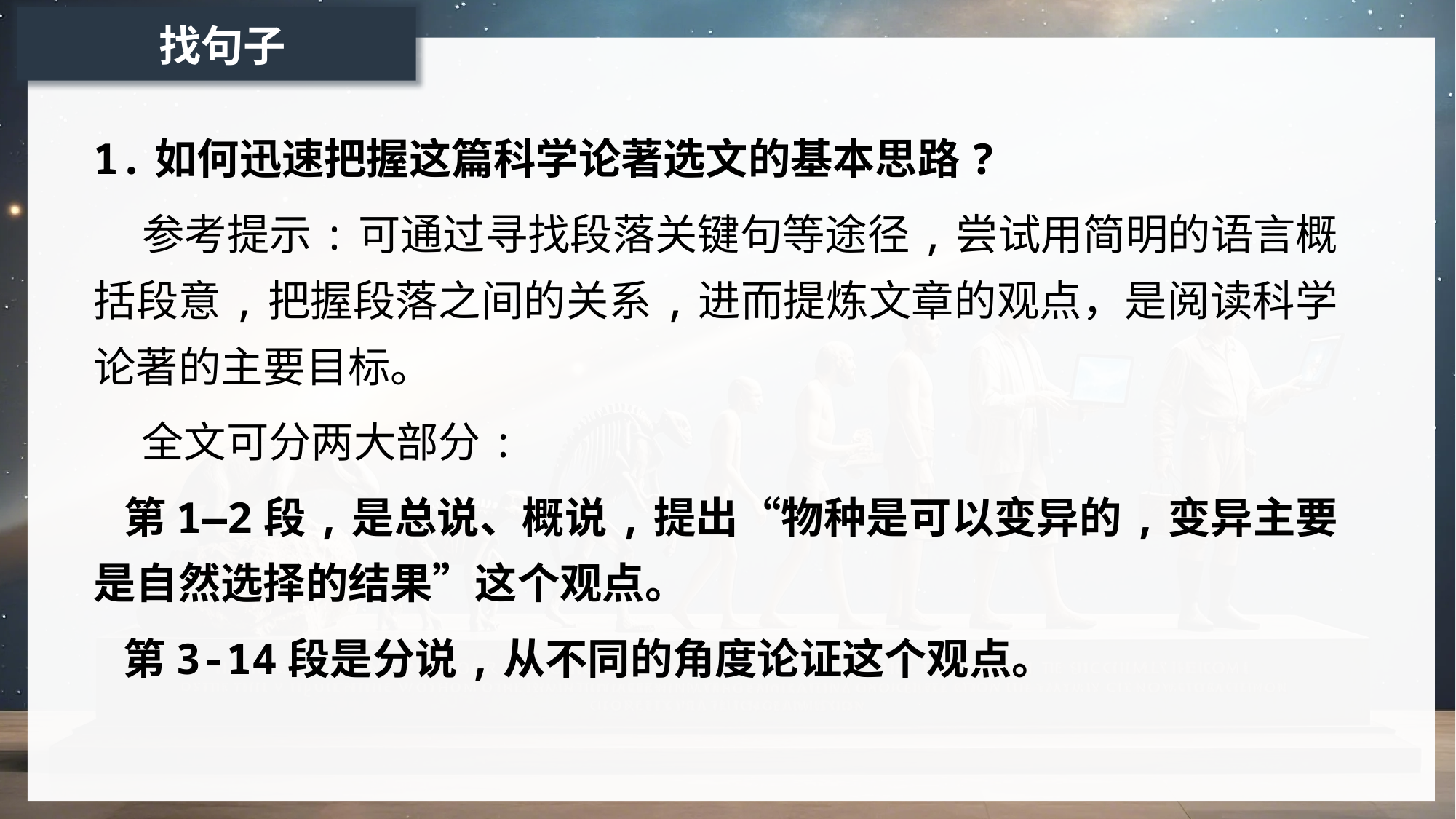

找句子

1.如何迅速把握这篇科学论著选文的基本思路?
    参考提示:可通过寻找段落关键句等途径,尝试用简明的语言概括段意,把握段落之间的关系,进而提炼文章的观点，是阅读科学论著的主要目标。
    全文可分两大部分:
  第1—2段,是总说、概说,提出“物种是可以变异的,变异主要是自然选择的结果”这个观点。
  第3-14段是分说,从不同的角度论证这个观点。